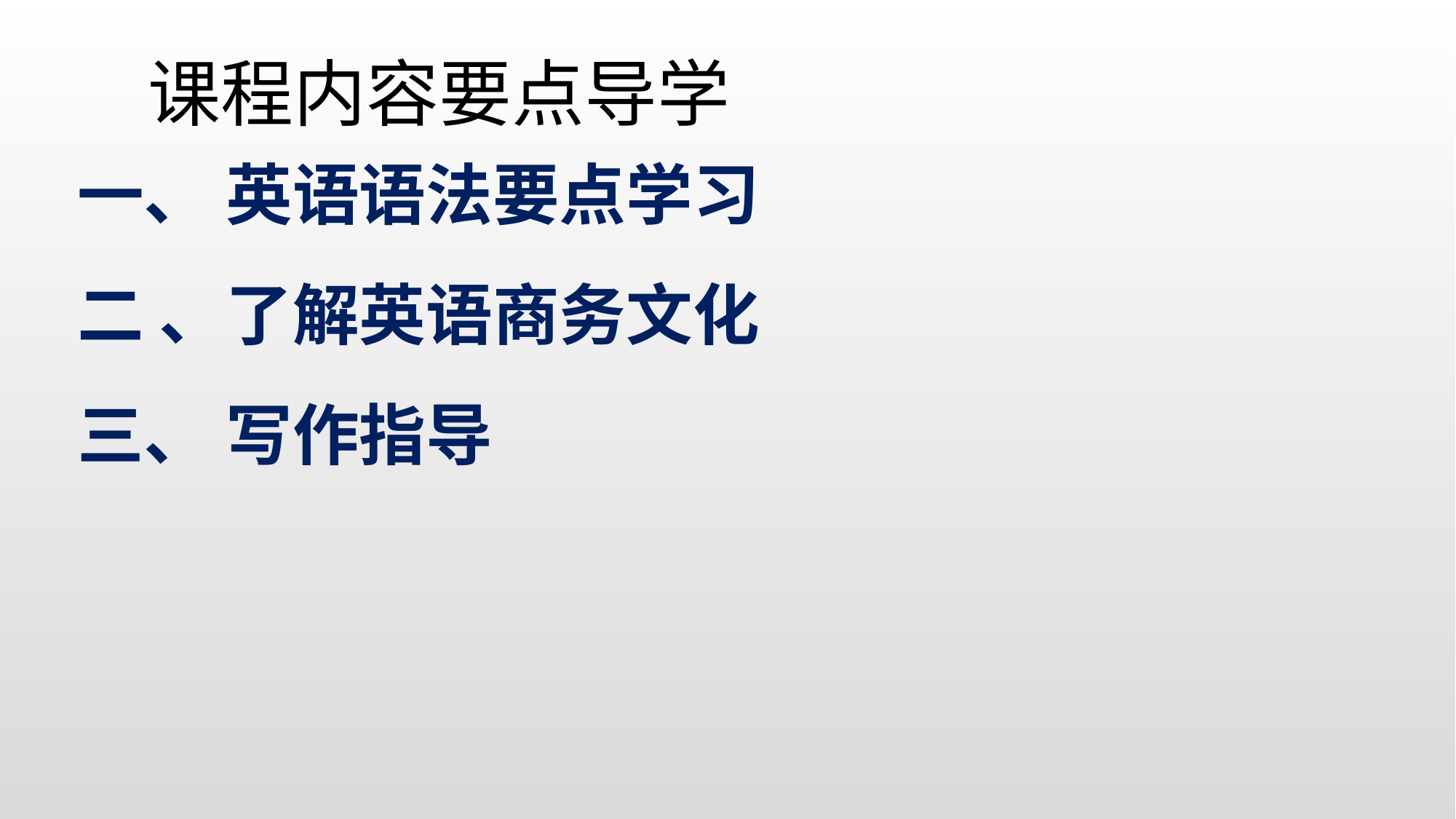

课程内容要点导学
一、 英语语法要点学习二 、了解英语商务文化
三、 写作指导